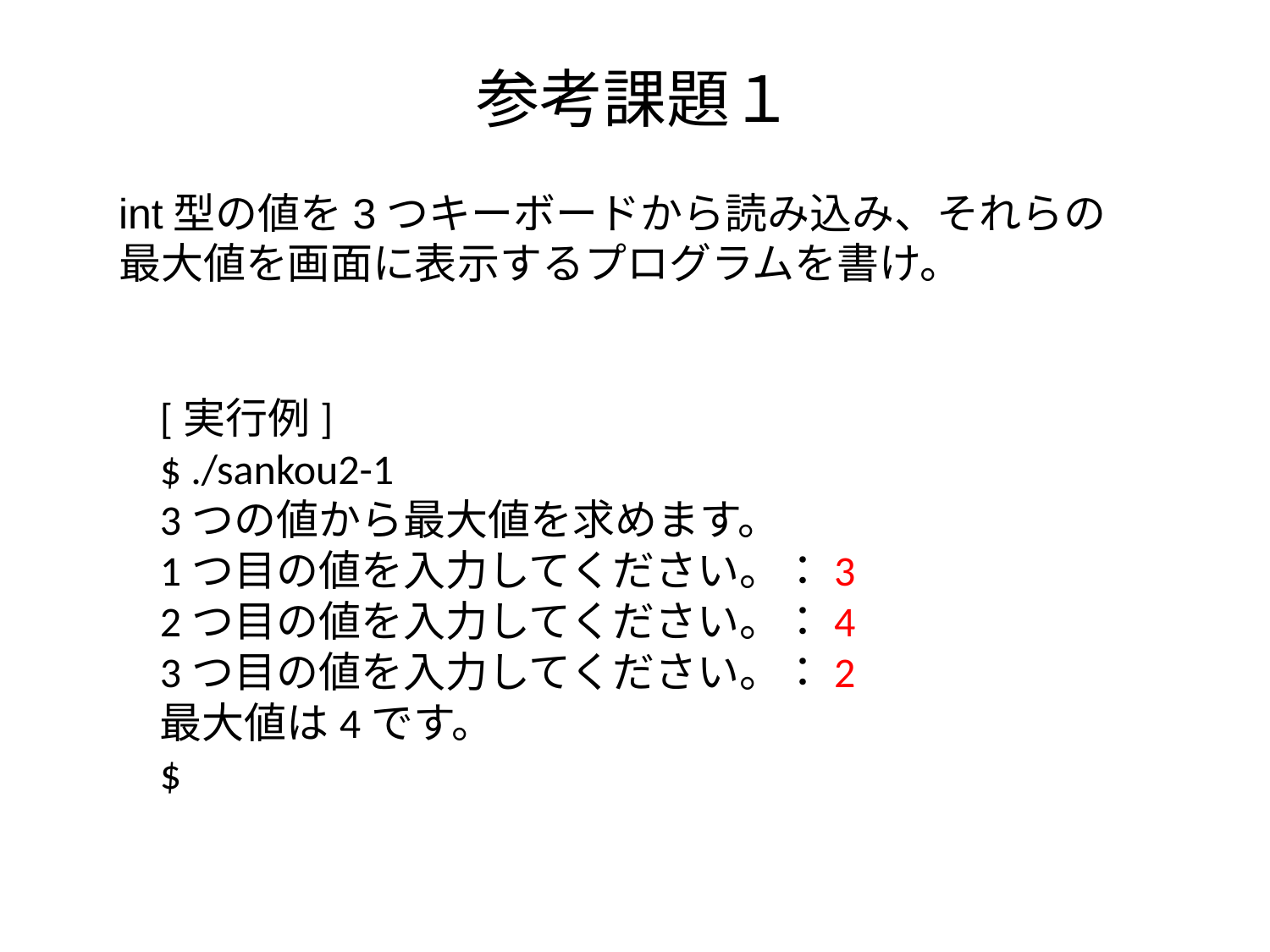

# 参考課題１
int型の値を3つキーボードから読み込み、それらの最大値を画面に表示するプログラムを書け。
[実行例]
$ ./sankou2-1
3つの値から最大値を求めます。
1つ目の値を入力してください。：3
2つ目の値を入力してください。：4
3つ目の値を入力してください。：2
最大値は4です。
$